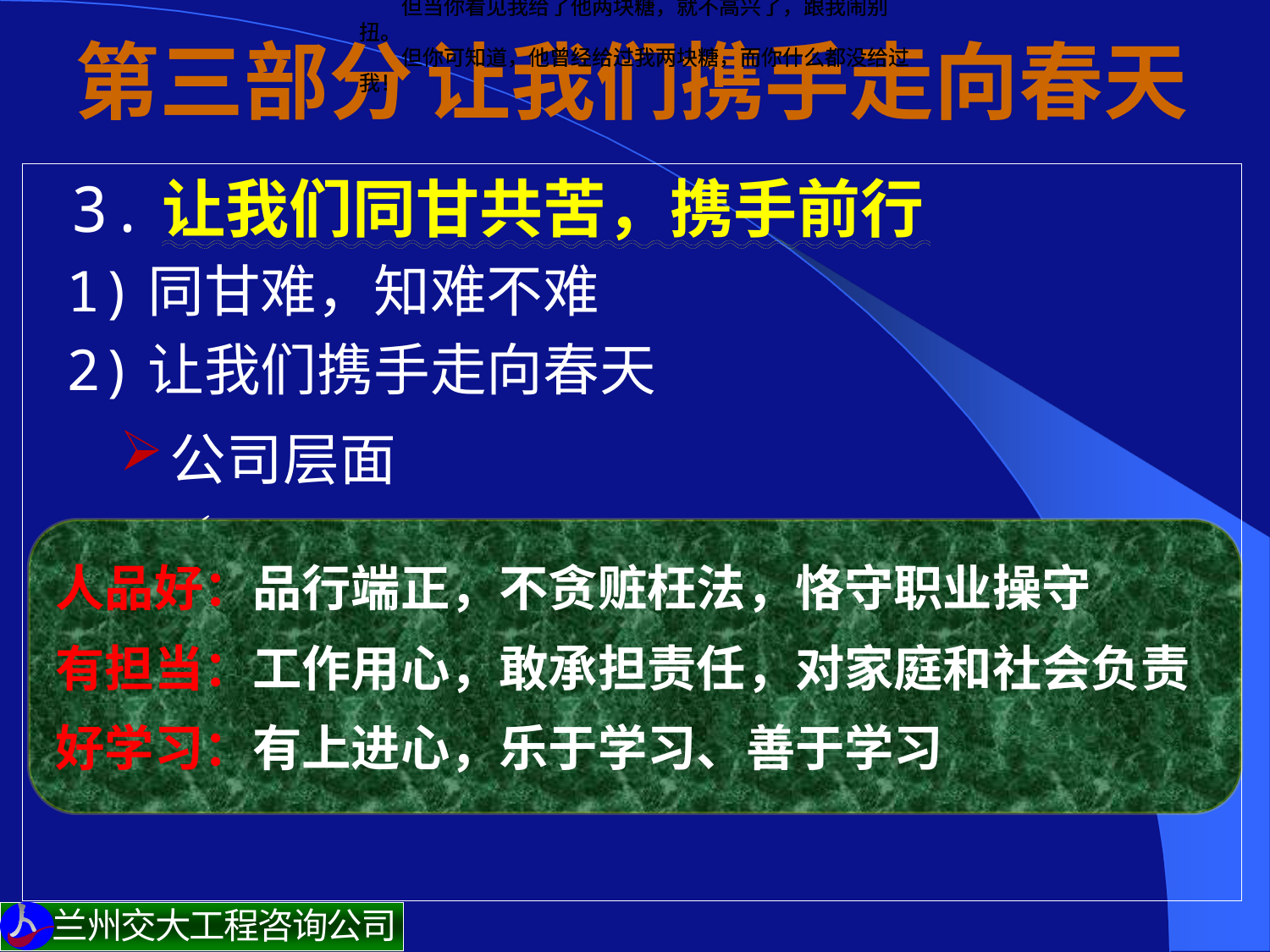

我给了你一块糖，你很高兴。
但当你看见我给了他两块糖，就不高兴了，跟我闹别扭。
但你可知道，他曾经给过我两块糖，而你什么都没给过我！
我给了你一块糖，你很高兴。
但当你看见我给了他两块糖，就不高兴了，跟我闹别扭。
但你可知道，他曾经给过我两块糖，而你什么都没给过我！
# 第三部分 让我们携手走向春天
 3.让我们同甘共苦，携手前行
 1)同甘难，知难不难
 2)让我们携手走向春天
公司层面
要健全机制，加强团队建设
培养下属是领导的职责和义务
大胆启用人品好、有担当、好学习的员工
人品好：品行端正，不贪赃枉法，恪守职业操守
有担当：工作用心，敢承担责任，对家庭和社会负责
好学习：有上进心，乐于学习、善于学习